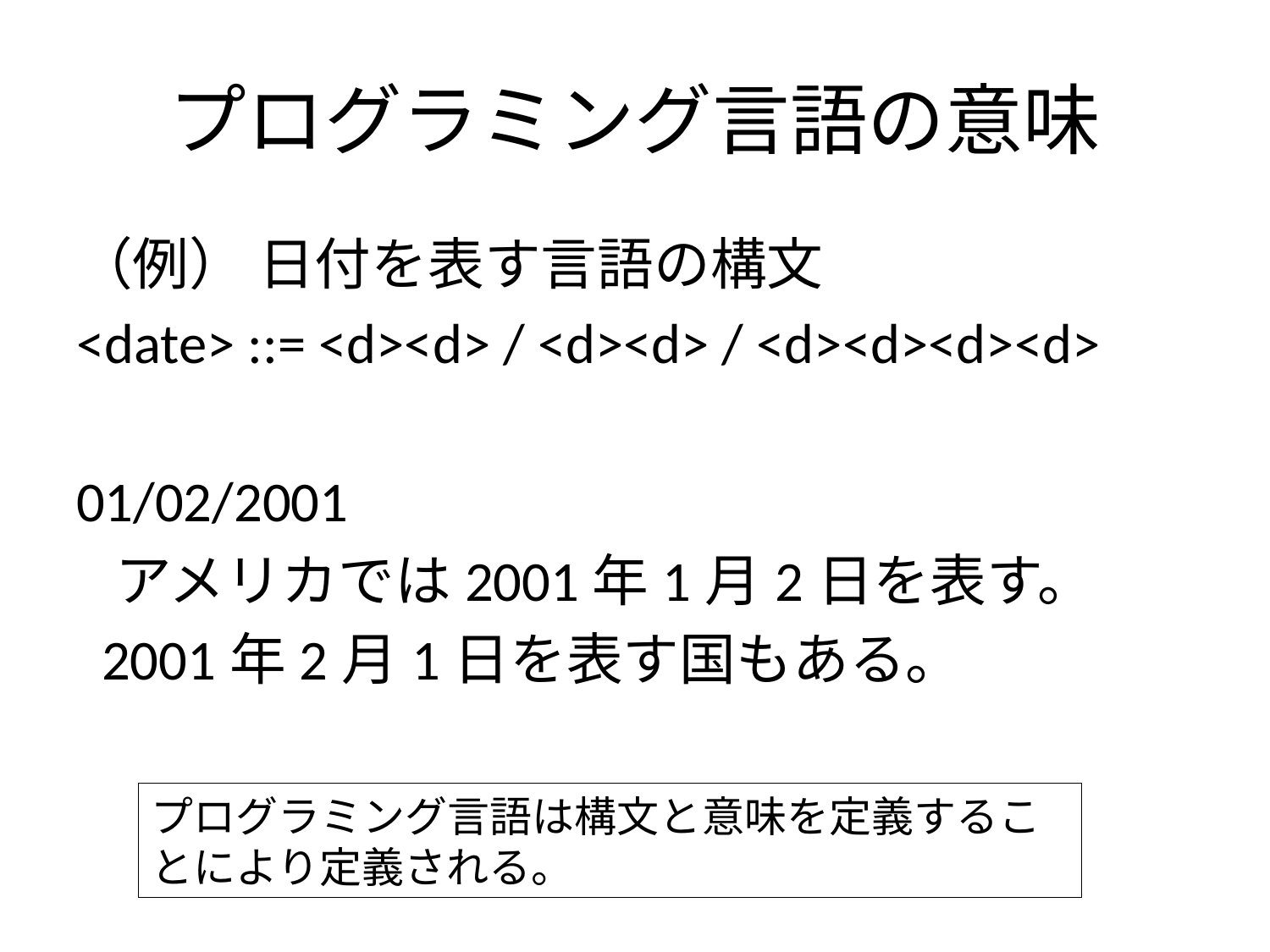

# プログラミング言語の意味
（例） 日付を表す言語の構文
<date> ::= <d><d> / <d><d> / <d><d><d><d>

01/02/2001
  アメリカでは2001年1月2日を表す。
  2001年2月1日を表す国もある。

プログラミング言語は構文と意味を定義することにより定義される。